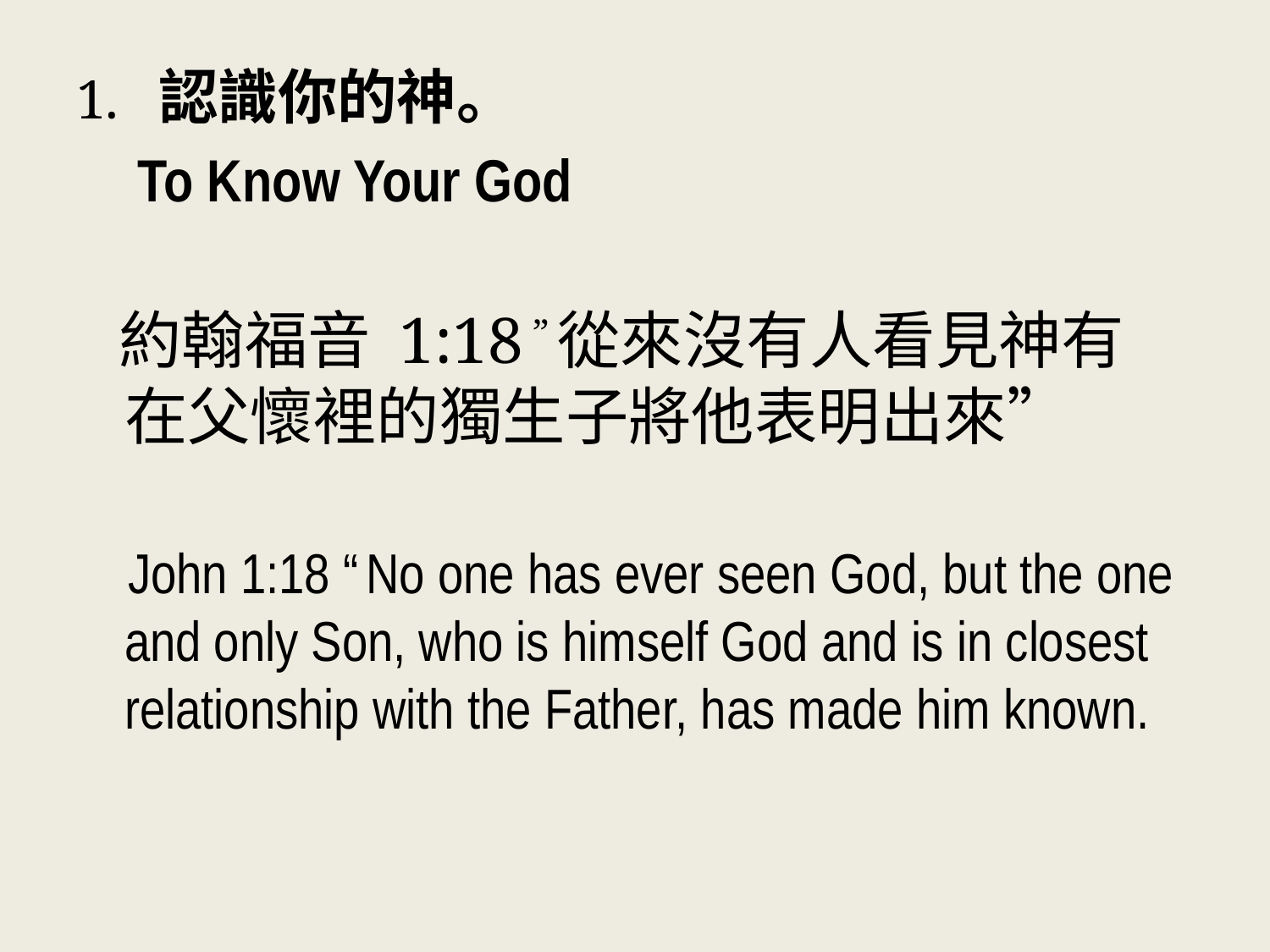

1.  認識你的神。
    To Know Your God

  約翰福音 1:18 ”從來沒有人看見神有   在父懷裡的獨生子將他表明出來”

    John 1:18 “ No one has ever seen God, but the one and only Son, who is himself God and is in closest relationship with the Father, has made him known.